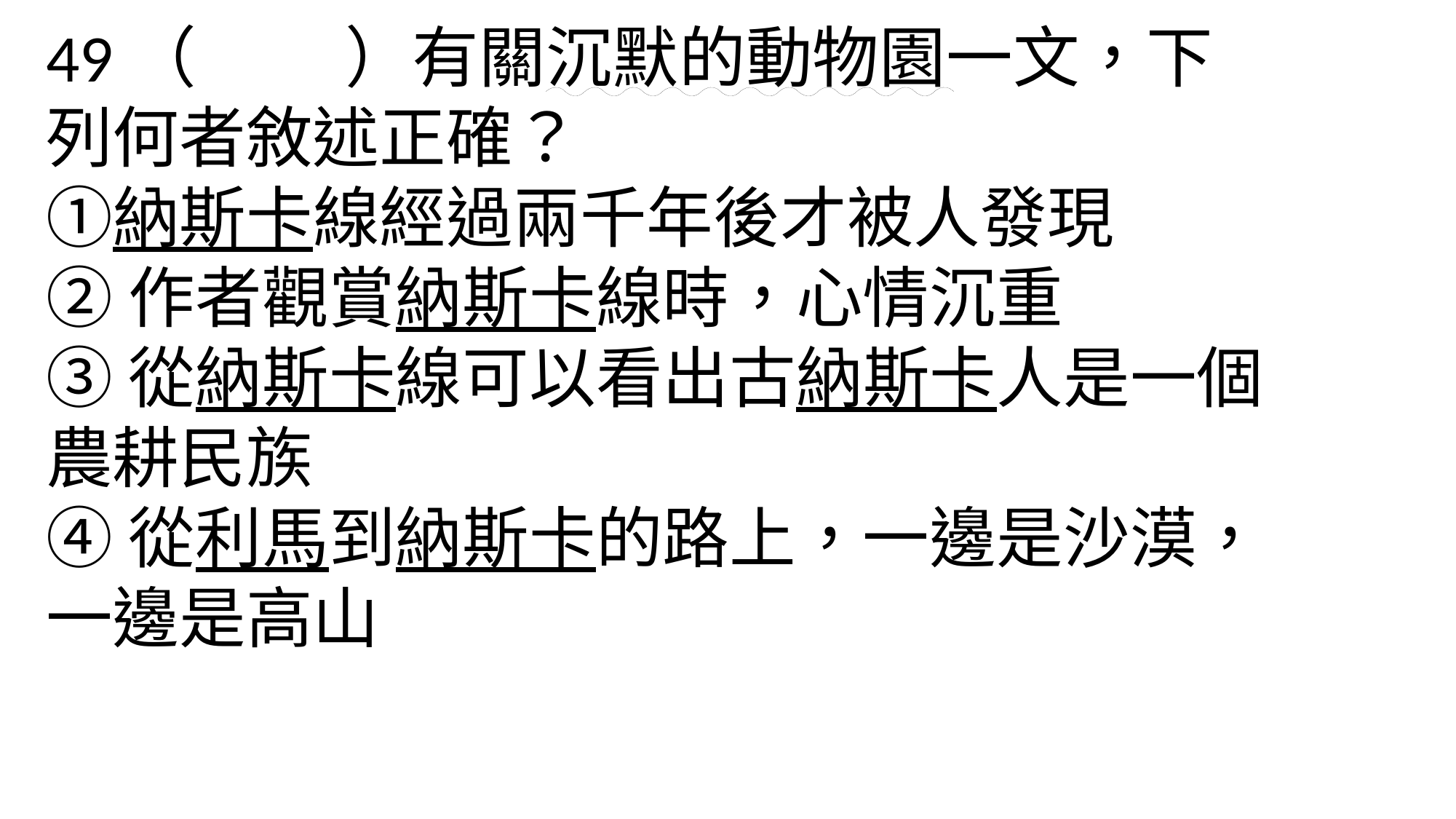

49（          ）有關沉默的動物園一文，下列何者敘述正確？　
①納斯卡線經過兩千年後才被人發現
②作者觀賞納斯卡線時，心情沉重
③從納斯卡線可以看出古納斯卡人是一個農耕民族
④從利馬到納斯卡的路上，一邊是沙漠，一邊是高山